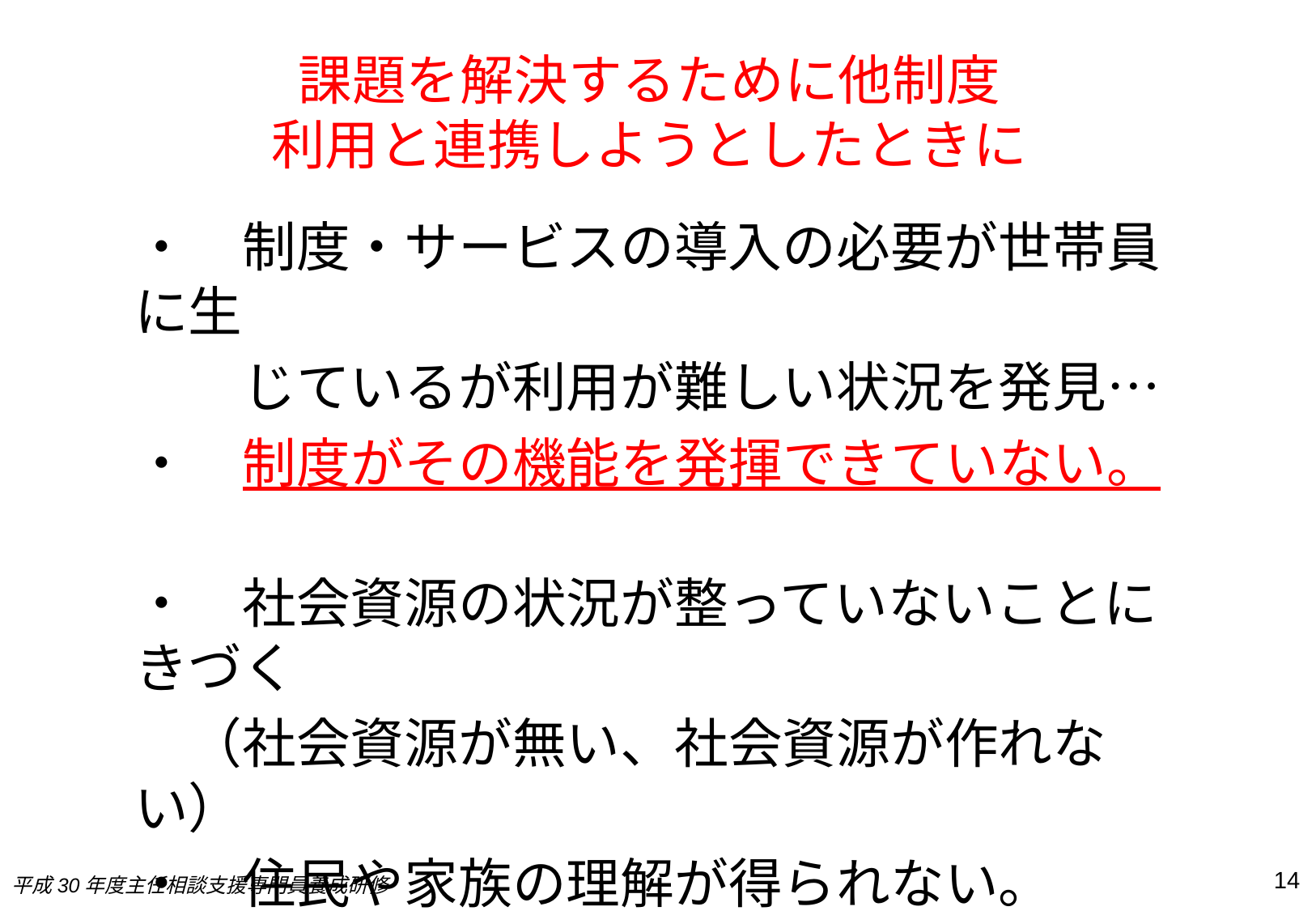

# 課題を解決するために他制度 利用と連携しようとしたときに
・　制度・サービスの導入の必要が世帯員に生
　　じているが利用が難しい状況を発見…
・　制度がその機能を発揮できていない。
・　社会資源の状況が整っていないことにきづく
　（社会資源が無い、社会資源が作れない）
・　住民や家族の理解が得られない。
・　生活そのものの見直し、立て直しの必要にき
　　づく（障害施策のみでは対応できない）
14
平成30年度主任相談支援専門員養成研修